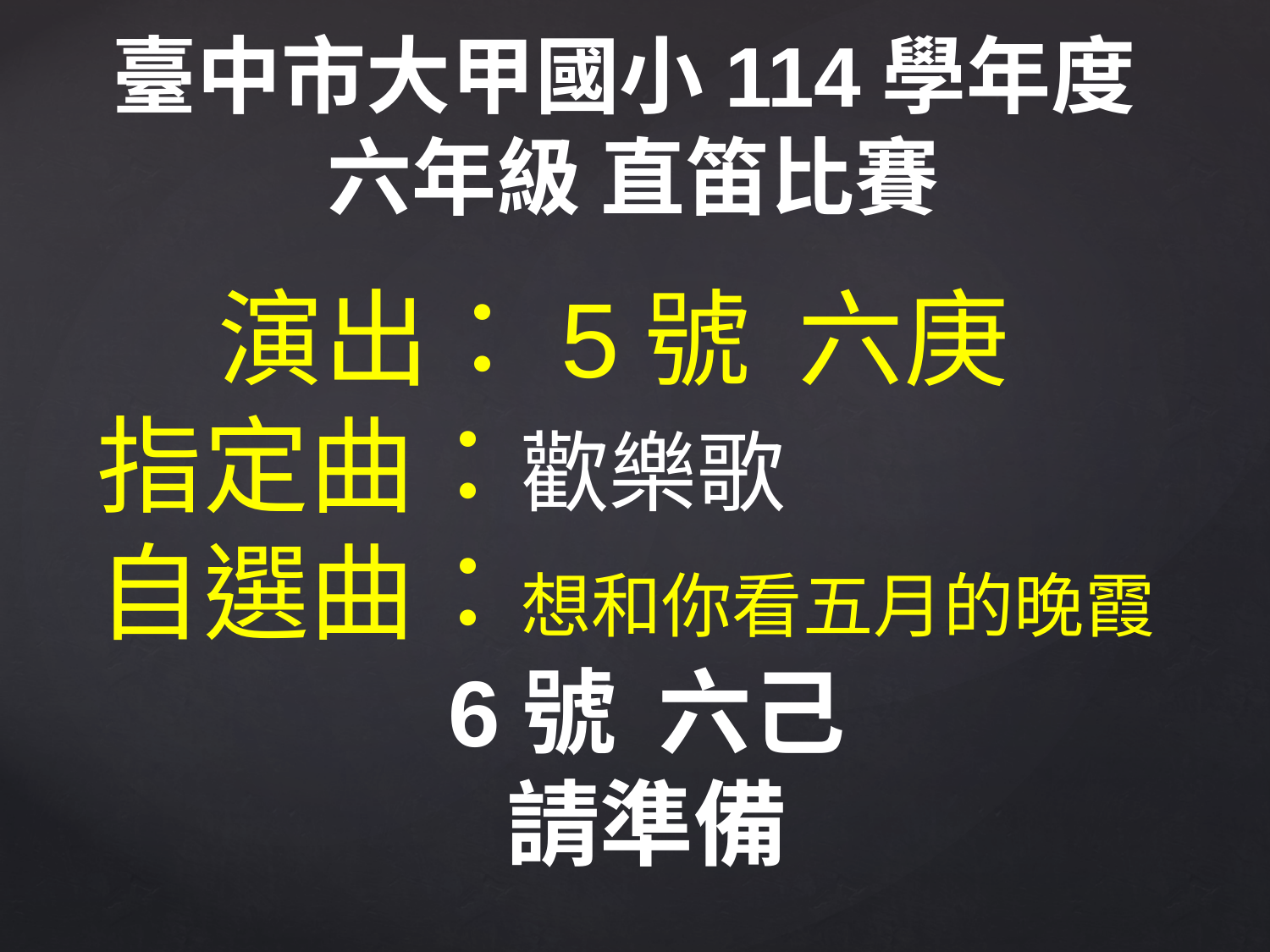

臺中市大甲國小114學年度
六年級 直笛比賽
    演出：5號  六庚
指定曲：歡樂歌
自選曲：想和你看五月的晚霞
6號  六己
請準備